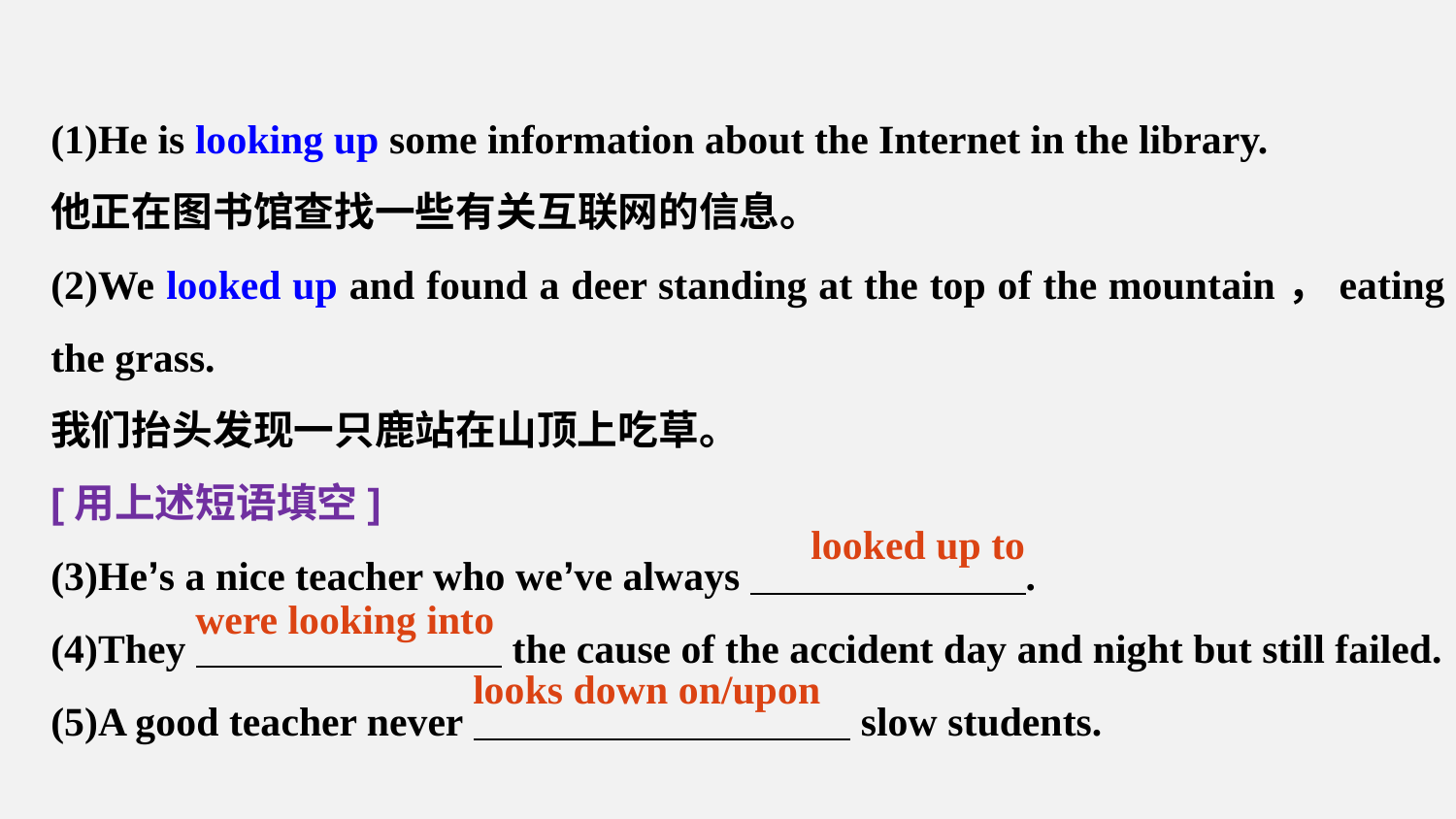

(1)He is looking up some information about the Internet in the library.
他正在图书馆查找一些有关互联网的信息。
(2)We looked up and found a deer standing at the top of the mountain，eating the grass.
我们抬头发现一只鹿站在山顶上吃草。
[用上述短语填空]
(3)He’s a nice teacher who we’ve always                            .
(4)They                                the cause of the accident day and night but still failed.
(5)A good teacher never                                       slow students.
looked up to
were looking into
looks down on/upon